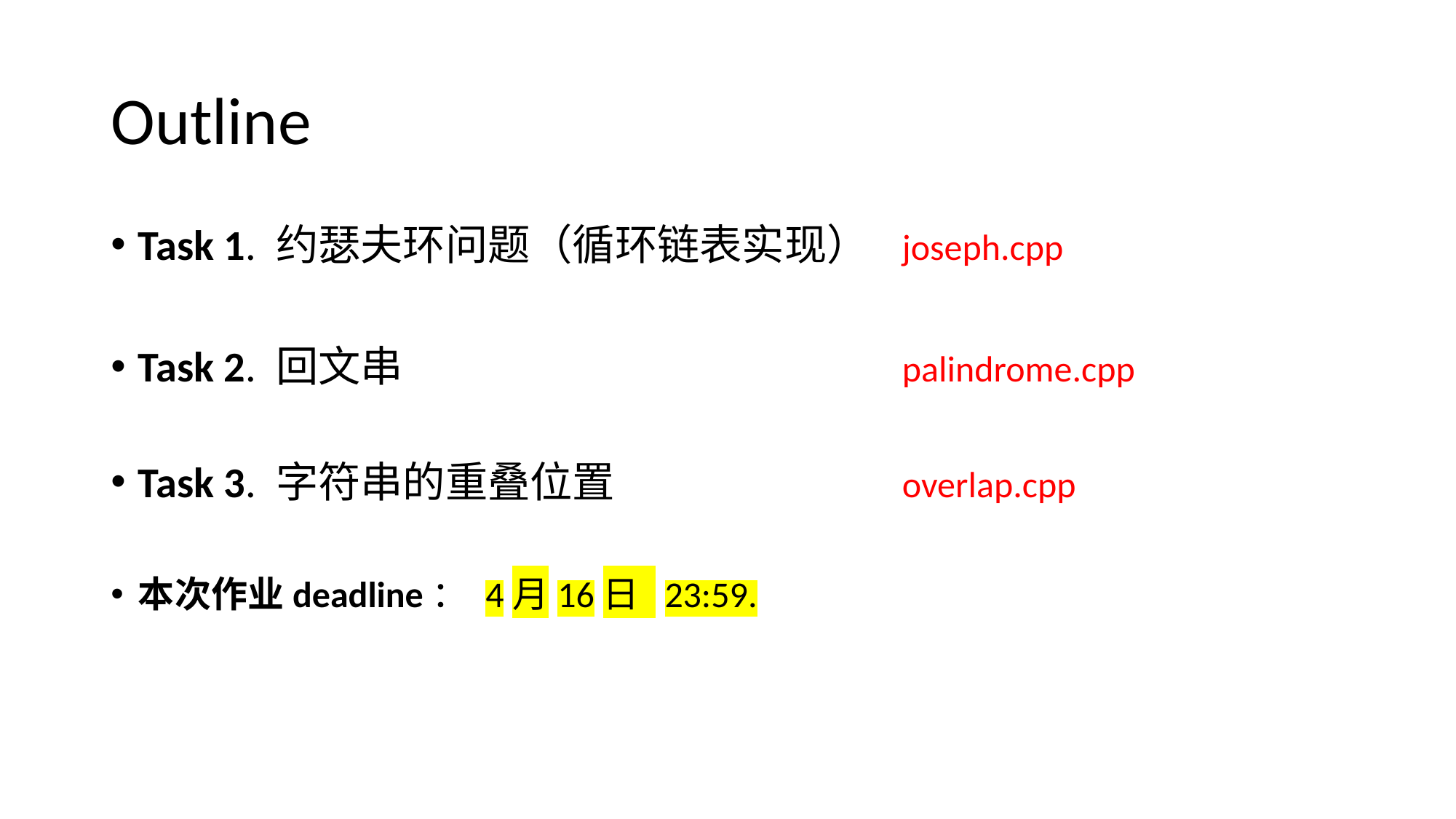

# Outline
Task 1. 约瑟夫环问题（循环链表实现）	joseph.cpp

Task 2. 回文串					palindrome.cpp

Task 3. 字符串的重叠位置			overlap.cpp

本次作业deadline： 4月16日  23:59.